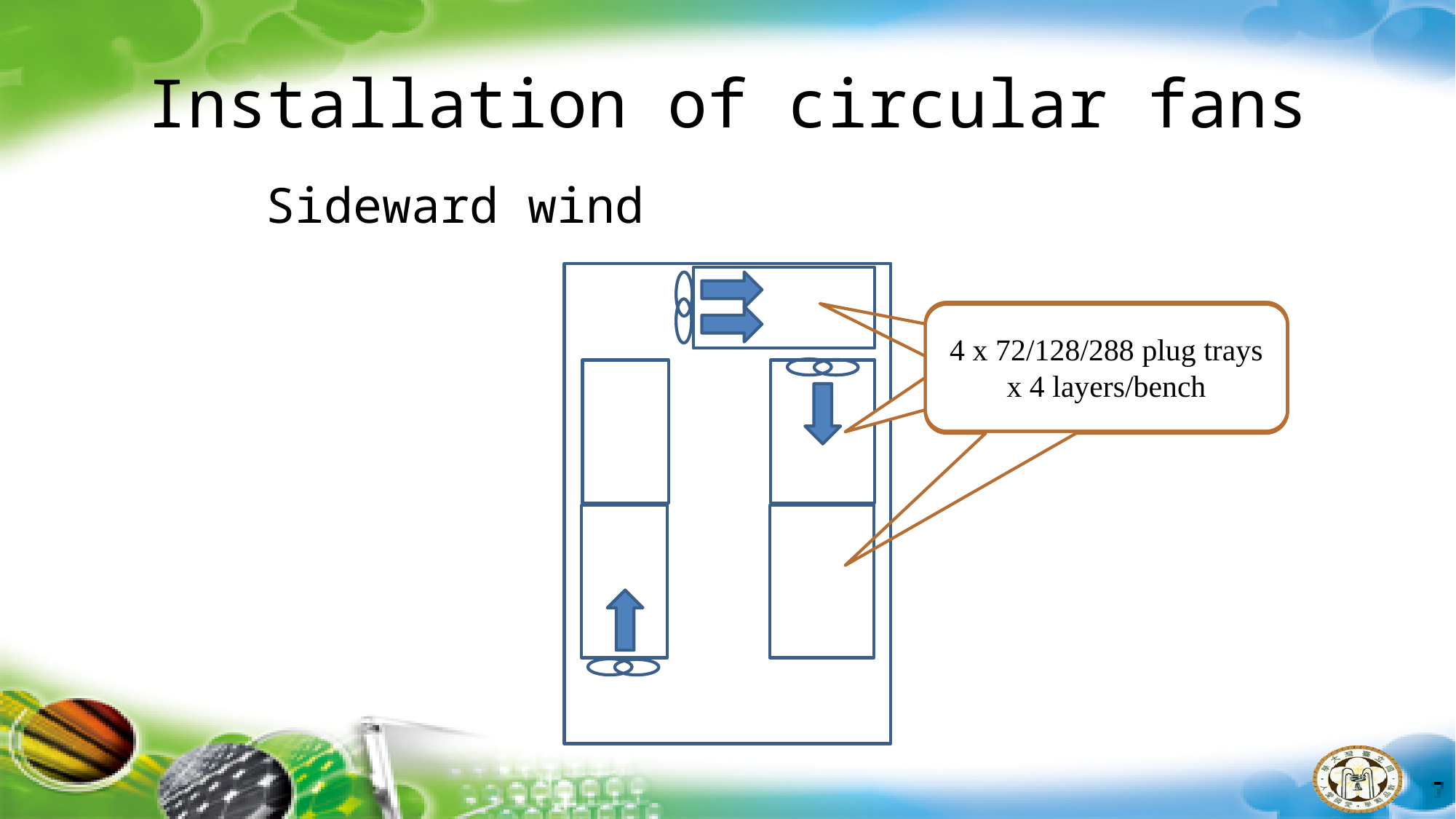

# Installation of circular fans
Sideward wind

4 x 72/128/288 plug trays x 4 layers/bench
每層可放四個72/128/288孔穴盤